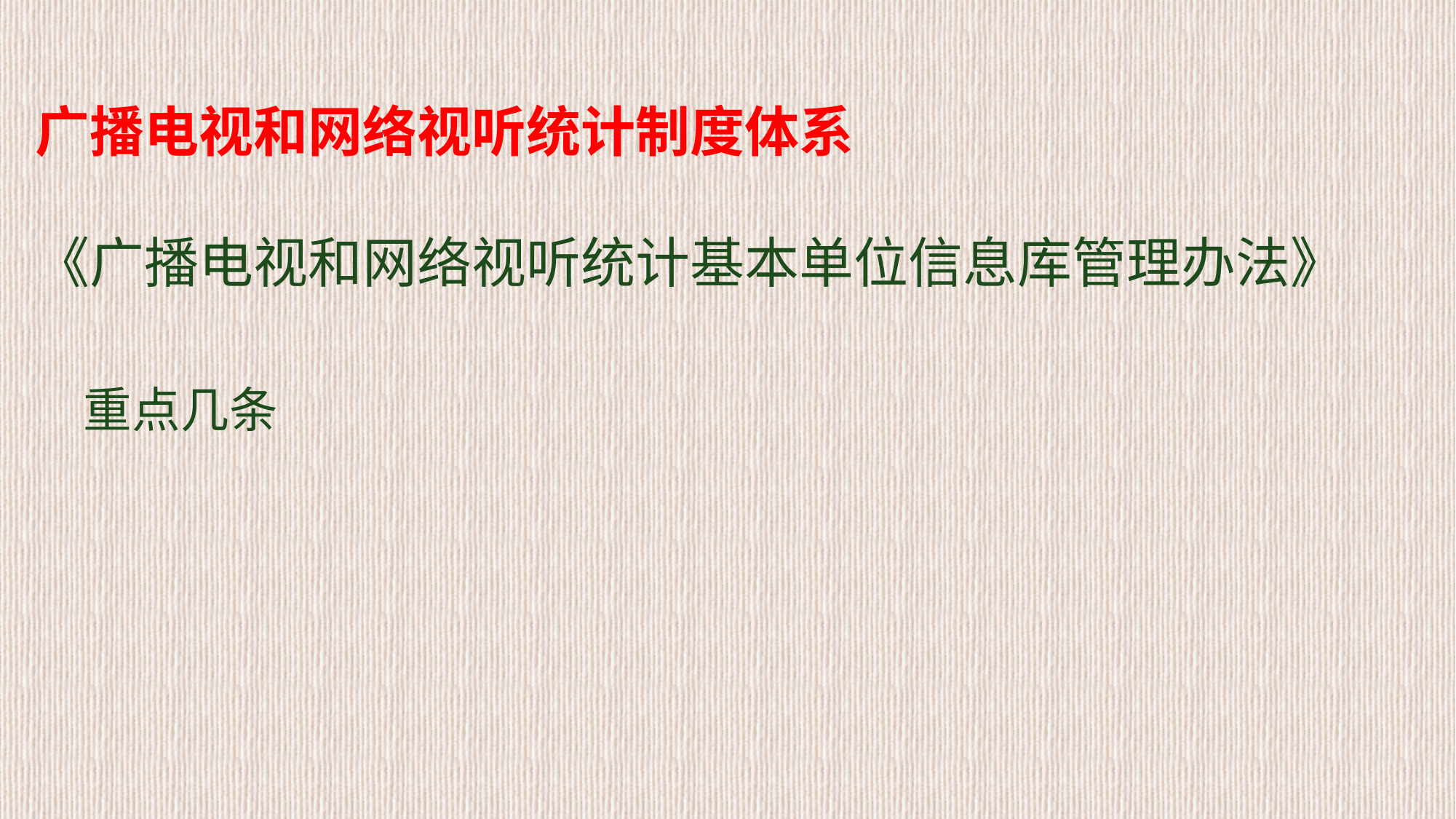

# 广播电视和网络视听统计制度体系 《广播电视和网络视听统计基本单位信息库管理办法》
重点几条